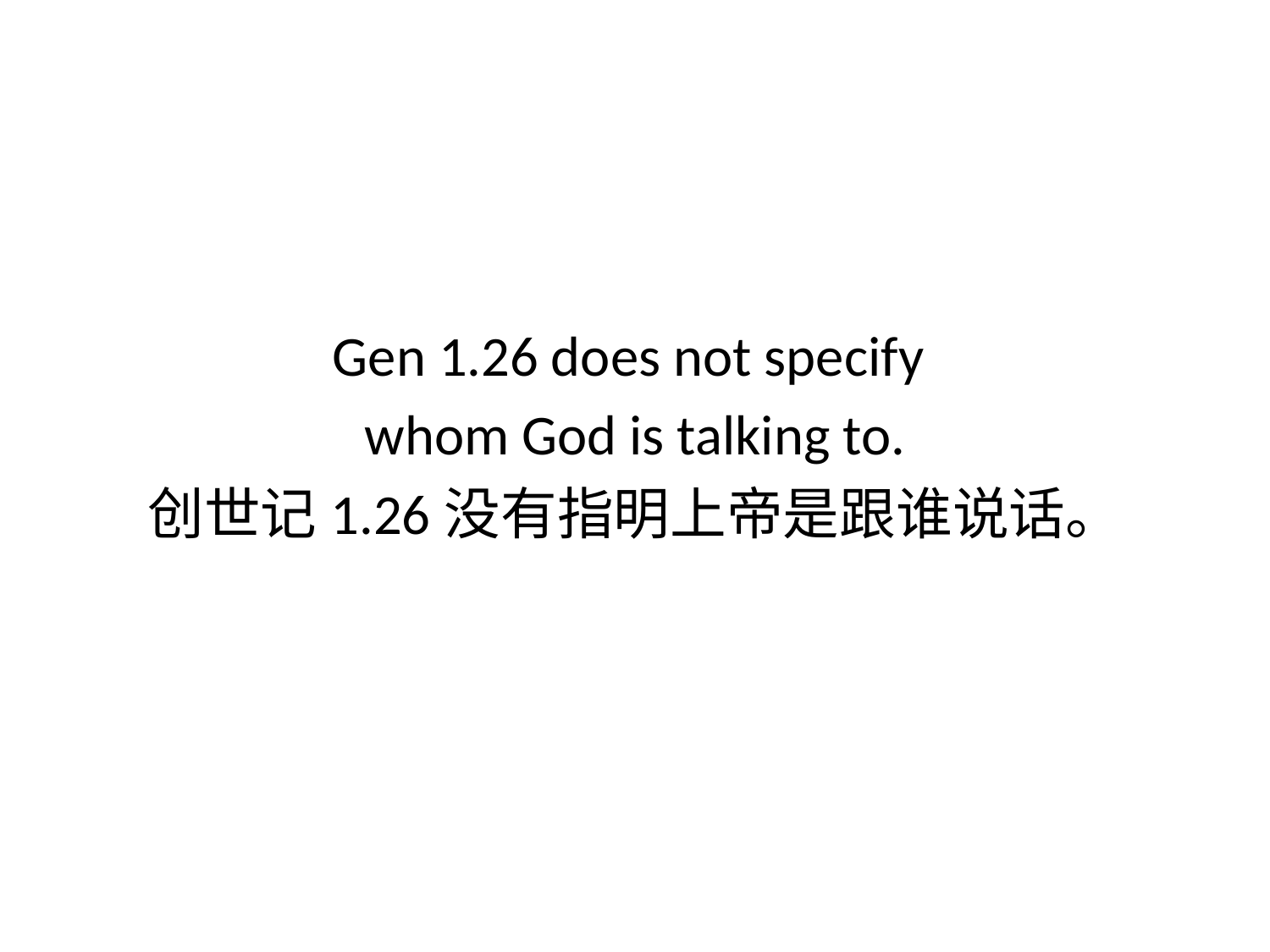

Gen 1.26 does not specify
whom God is talking to.
创世记1.26没有指明上帝是跟谁说话。